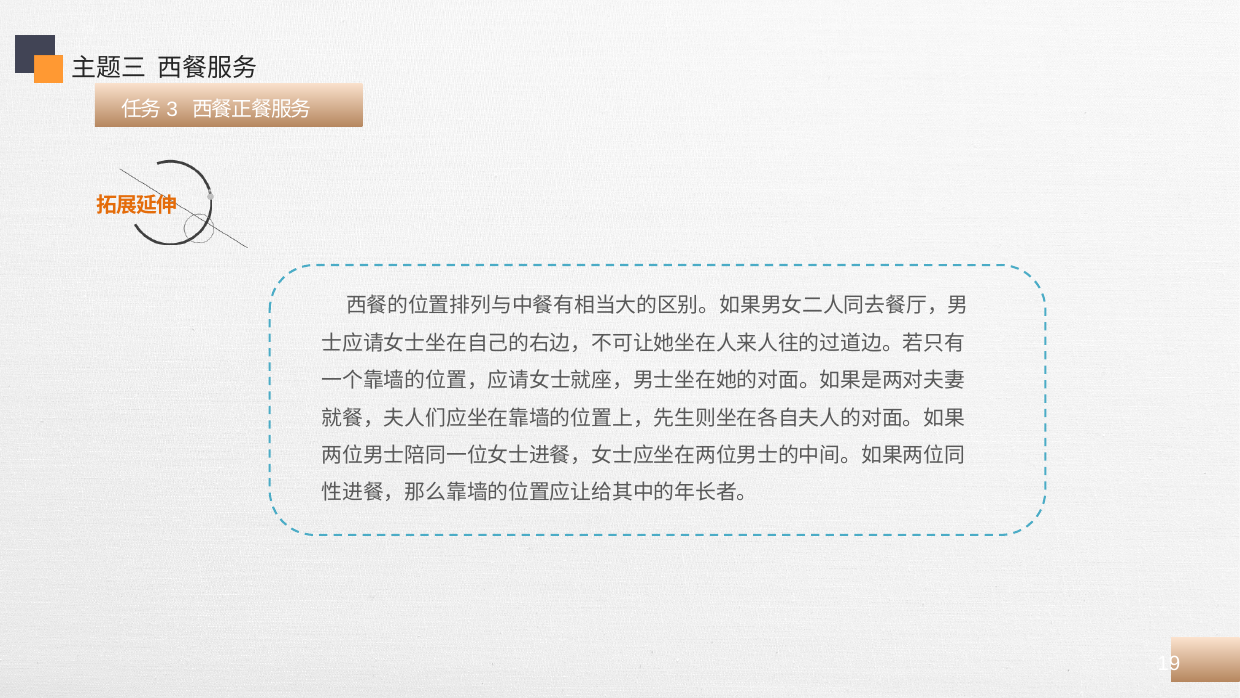

主题三  西餐服务

 任务3  西餐正餐服务

    西餐的位置排列与中餐有相当大的区别。如果男女二人同去餐厅，男士应请女士坐在自己的右边，不可让她坐在人来人往的过道边。若只有一个靠墙的位置，应请女士就座，男士坐在她的对面。如果是两对夫妻就餐，夫人们应坐在靠墙的位置上，先生则坐在各自夫人的对面。如果两位男士陪同一位女士进餐，女士应坐在两位男士的中间。如果两位同性进餐，那么靠墙的位置应让给其中的年长者。